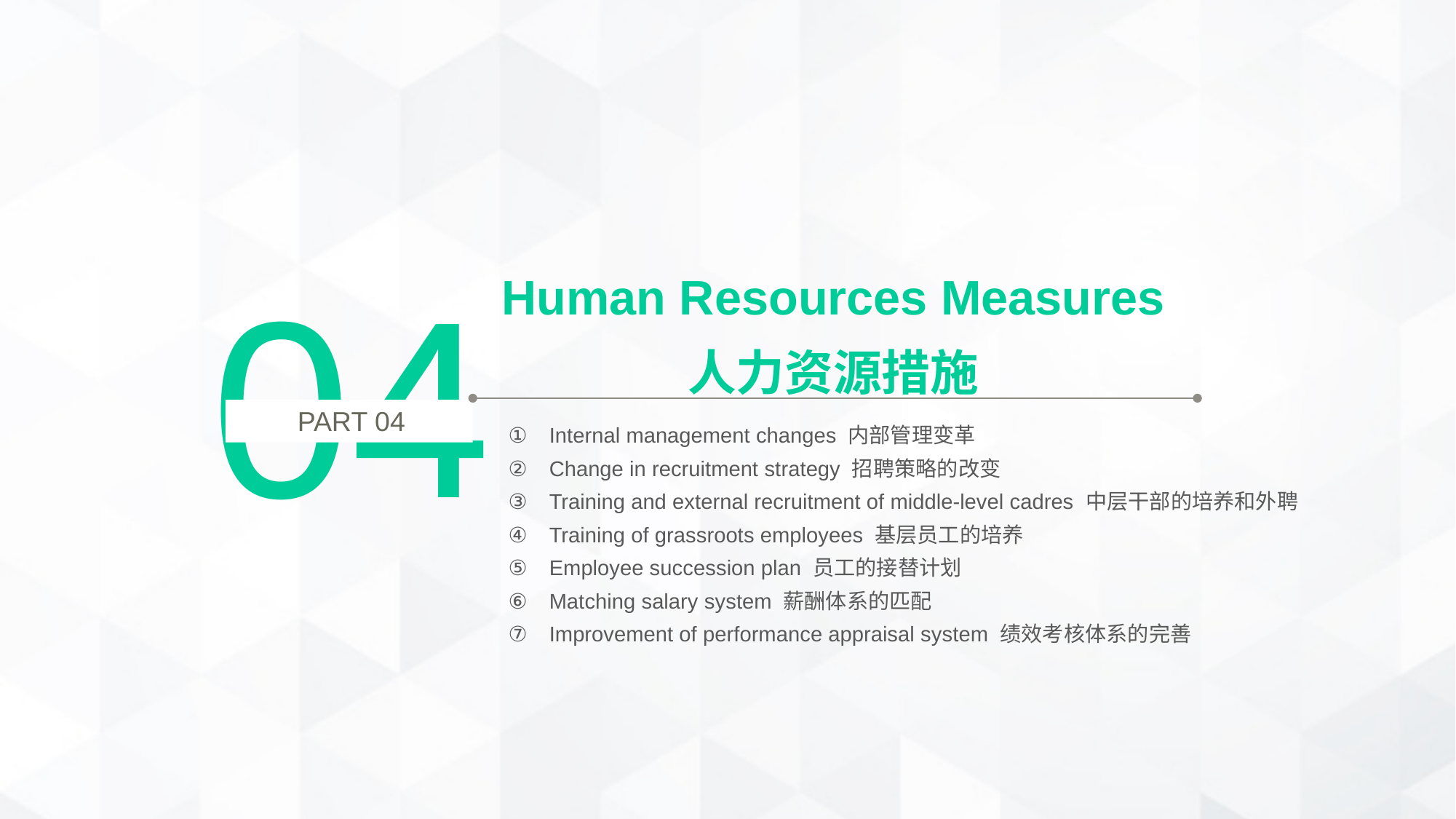

04
Human Resources Measures
人力资源措施
PART 04

Internal management changes 内部管理变革
Change in recruitment strategy 招聘策略的改变
Training and external recruitment of middle-level cadres 中层干部的培养和外聘
Training of grassroots employees 基层员工的培养
Employee succession plan 员工的接替计划
Matching salary system 薪酬体系的匹配
Improvement of performance appraisal system 绩效考核体系的完善